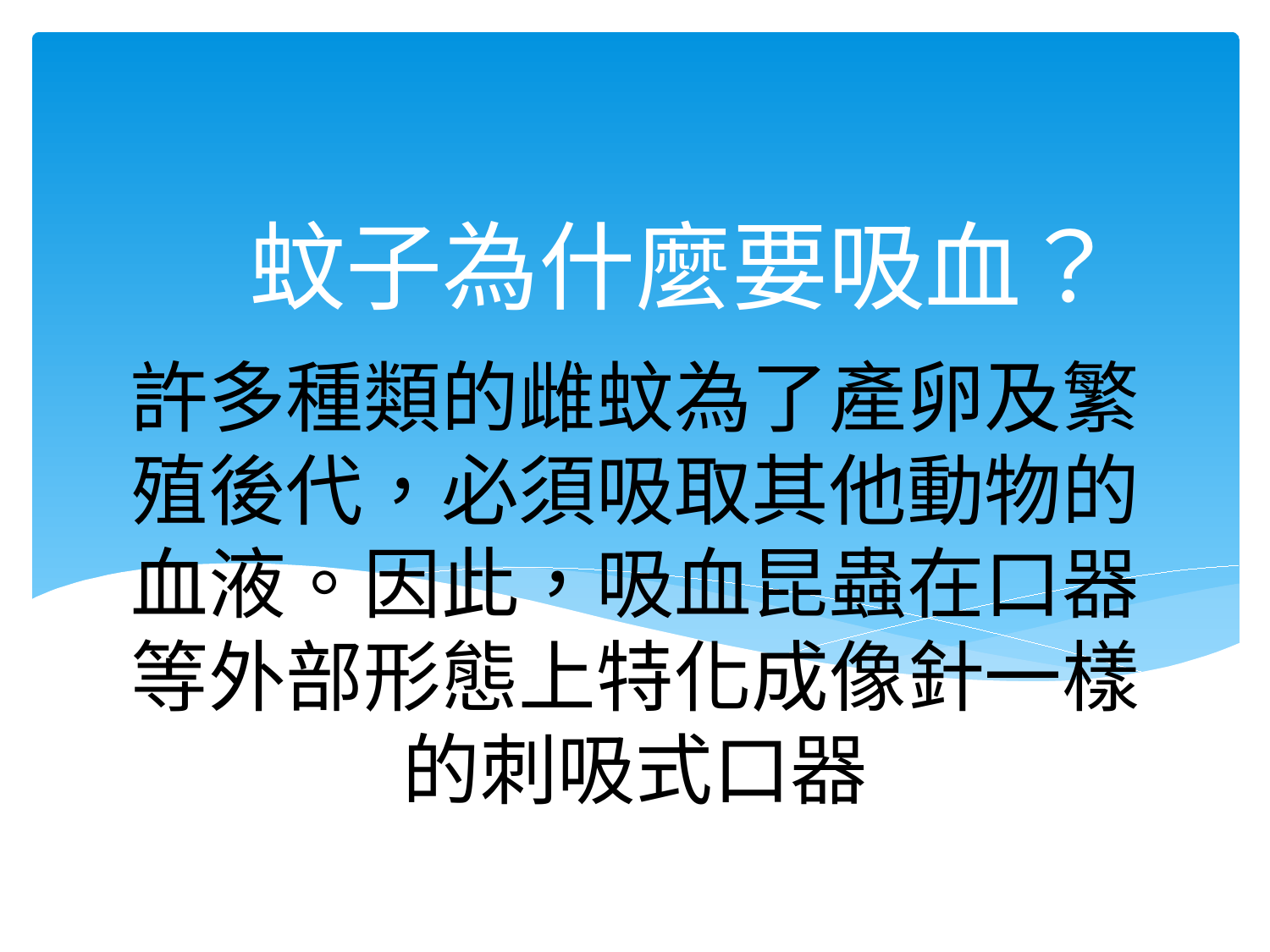

蚊子為什麼要吸血？

# 許多種類的雌蚊為了產卵及繁殖後代，必須吸取其他動物的血液。因此，吸血昆蟲在口器等外部形態上特化成像針一樣的刺吸式口器